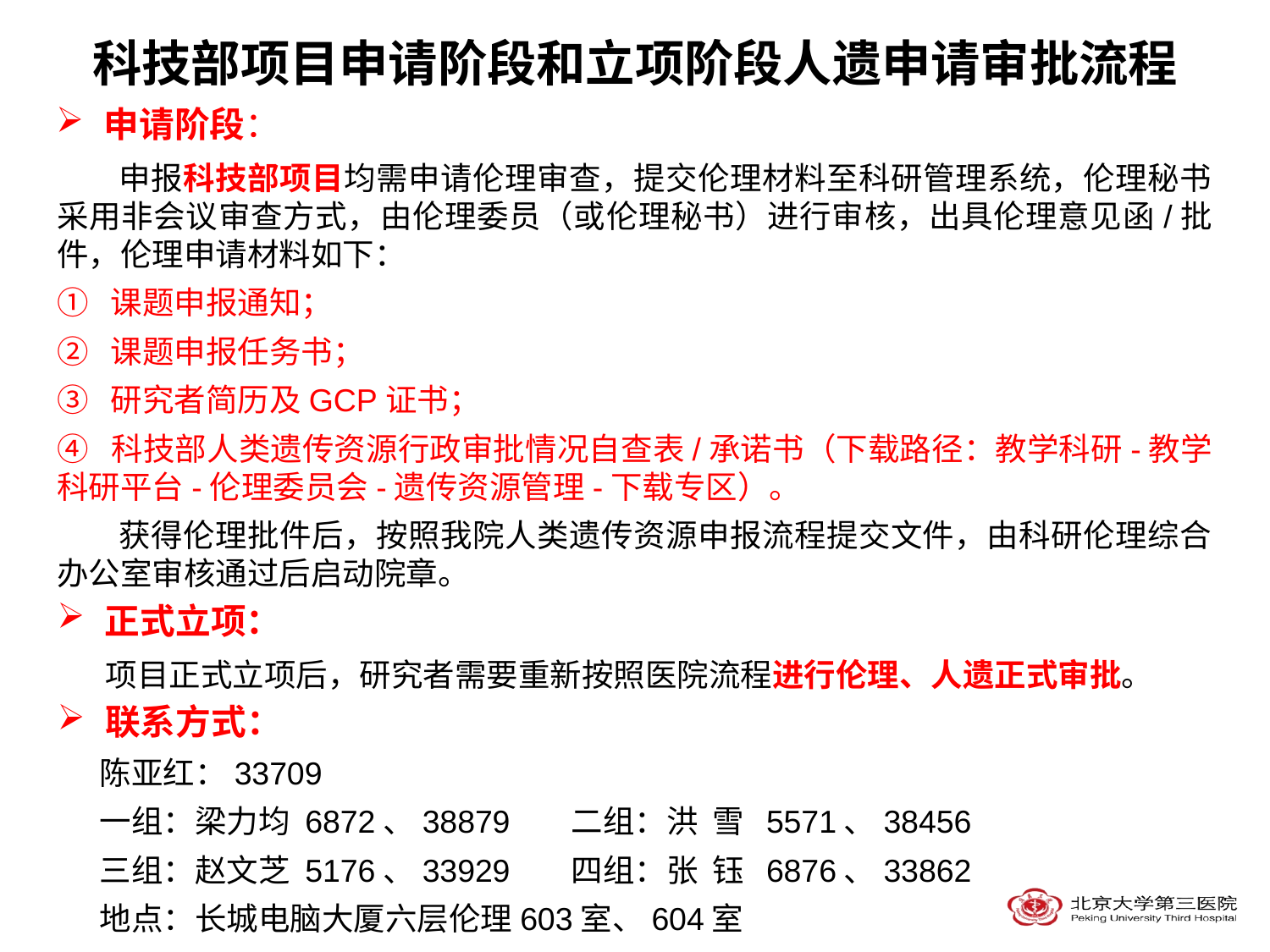

科技部项目申请阶段和立项阶段人遗申请审批流程
申请阶段：
       申报科技部项目均需申请伦理审查，提交伦理材料至科研管理系统，伦理秘书采用非会议审查方式，由伦理委员（或伦理秘书）进行审核，出具伦理意见函/批件，伦理申请材料如下：
①  课题申报通知；
②  课题申报任务书；
③  研究者简历及GCP证书；
④  科技部人类遗传资源行政审批情况自查表/承诺书（下载路径：教学科研-教学科研平台-伦理委员会-遗传资源管理-下载专区）。
       获得伦理批件后，按照我院人类遗传资源申报流程提交文件，由科研伦理综合办公室审核通过后启动院章。
正式立项：
项目正式立项后，研究者需要重新按照医院流程进行伦理、人遗正式审批。
联系方式：
陈亚红：33709
一组：梁力均 6872、38879      二组：洪  雪  5571、38456
三组：赵文芝 5176、33929      四组：张  钰  6876、33862
地点：长城电脑大厦六层伦理603室、604室